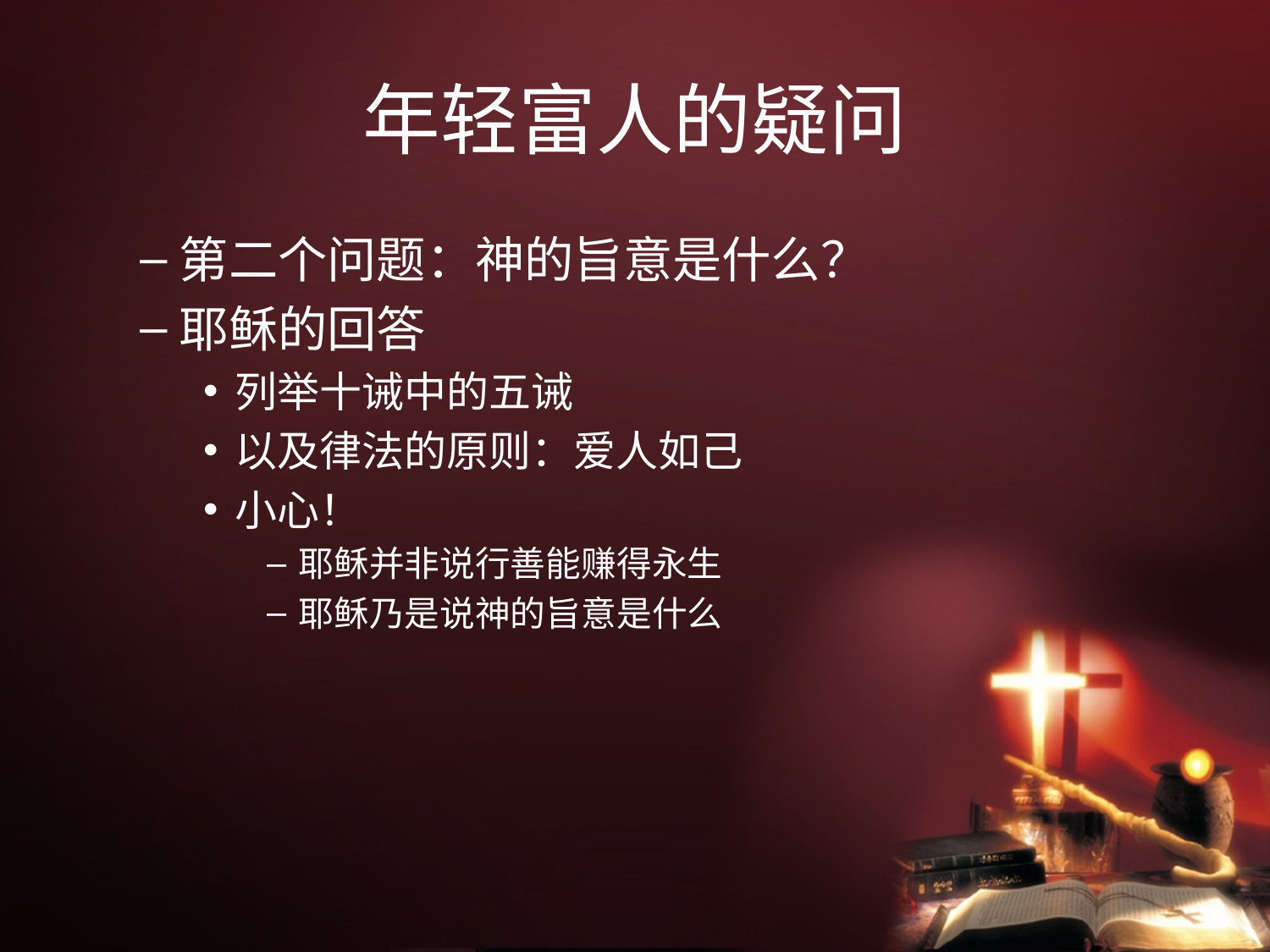

# 年轻富人的疑问
第二个问题：神的旨意是什么？
耶稣的回答
列举十诫中的五诫
以及律法的原则：爱人如己
小心！
耶稣并非说行善能赚得永生
耶稣乃是说神的旨意是什么